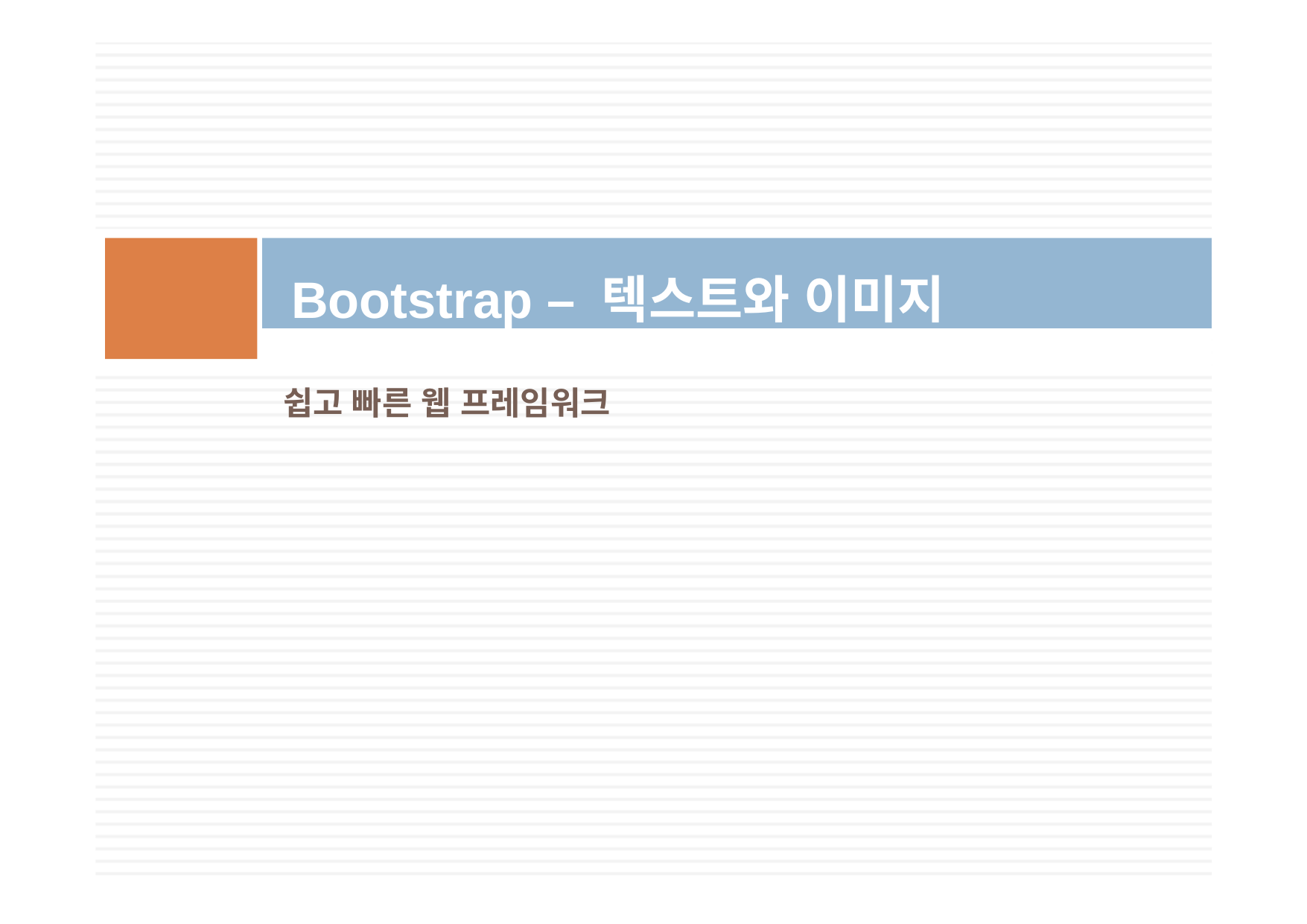

Bootstrap – 텍스트와 이미지
쉽고 빠른 웹 프레임워크